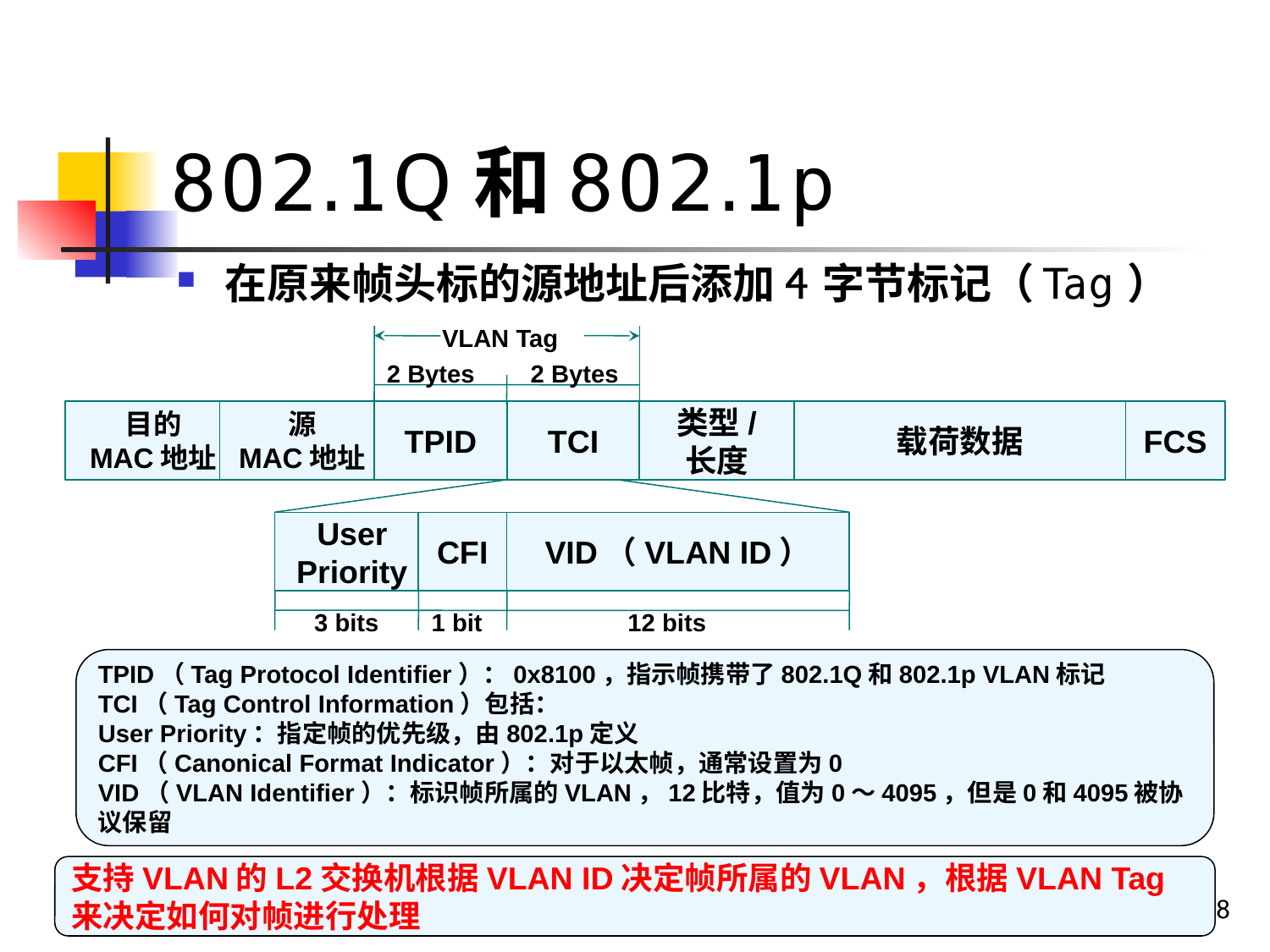

# 802.1Q和802.1p
在原来帧头标的源地址后添加4字节标记（Tag）
VLAN Tag
2 Bytes
2 Bytes
目的
MAC地址
源
MAC地址
TPID
TCI
类型/
长度
载荷数据
FCS
User Priority
CFI
VID（VLAN ID）
3 bits
1 bit
12 bits
TPID（Tag Protocol Identifier）：0x8100，指示帧携带了802.1Q和802.1p VLAN标记
TCI（Tag Control Information）包括：
User Priority：指定帧的优先级，由802.1p定义
CFI（Canonical Format Indicator）：对于以太帧，通常设置为0
VID（VLAN Identifier）：标识帧所属的VLAN，12比特，值为0～4095，但是0和4095被协议保留
支持VLAN的L2交换机根据VLAN ID决定帧所属的VLAN，根据VLAN Tag来决定如何对帧进行处理
108